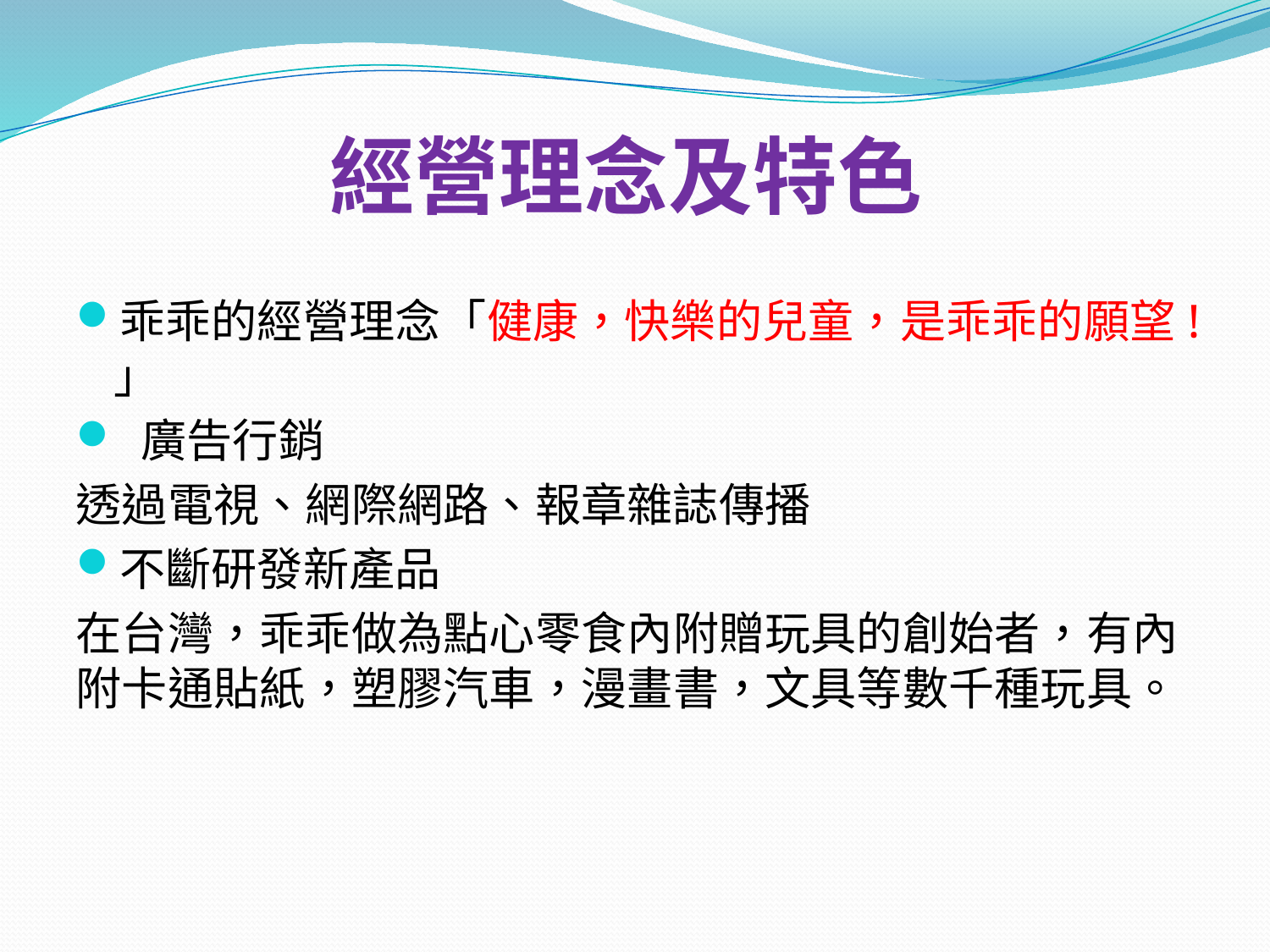

# 經營理念及特色
乖乖的經營理念「健康，快樂的兒童，是乖乖的願望! 」
 廣告行銷
透過電視、網際網路、報章雜誌傳播
不斷研發新產品
在台灣，乖乖做為點心零食內附贈玩具的創始者，有內附卡通貼紙，塑膠汽車，漫畫書，文具等數千種玩具。